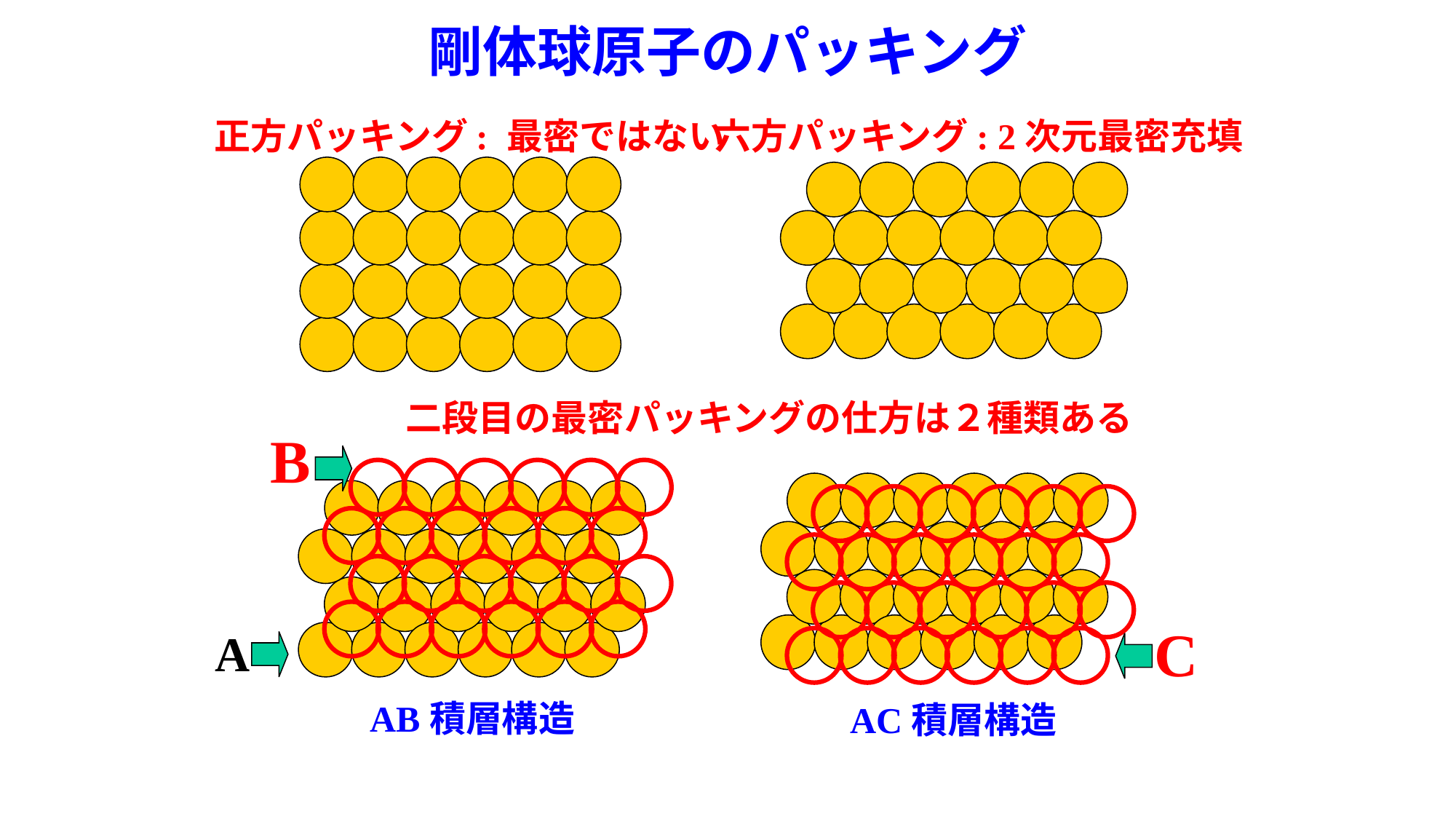

# 剛体球原子のパッキング
正方パッキング: 最密ではない
六方パッキング: 2次元最密充填

二段目の最密パッキングの仕方は２種類ある
B

C
A

AB積層構造
AC積層構造